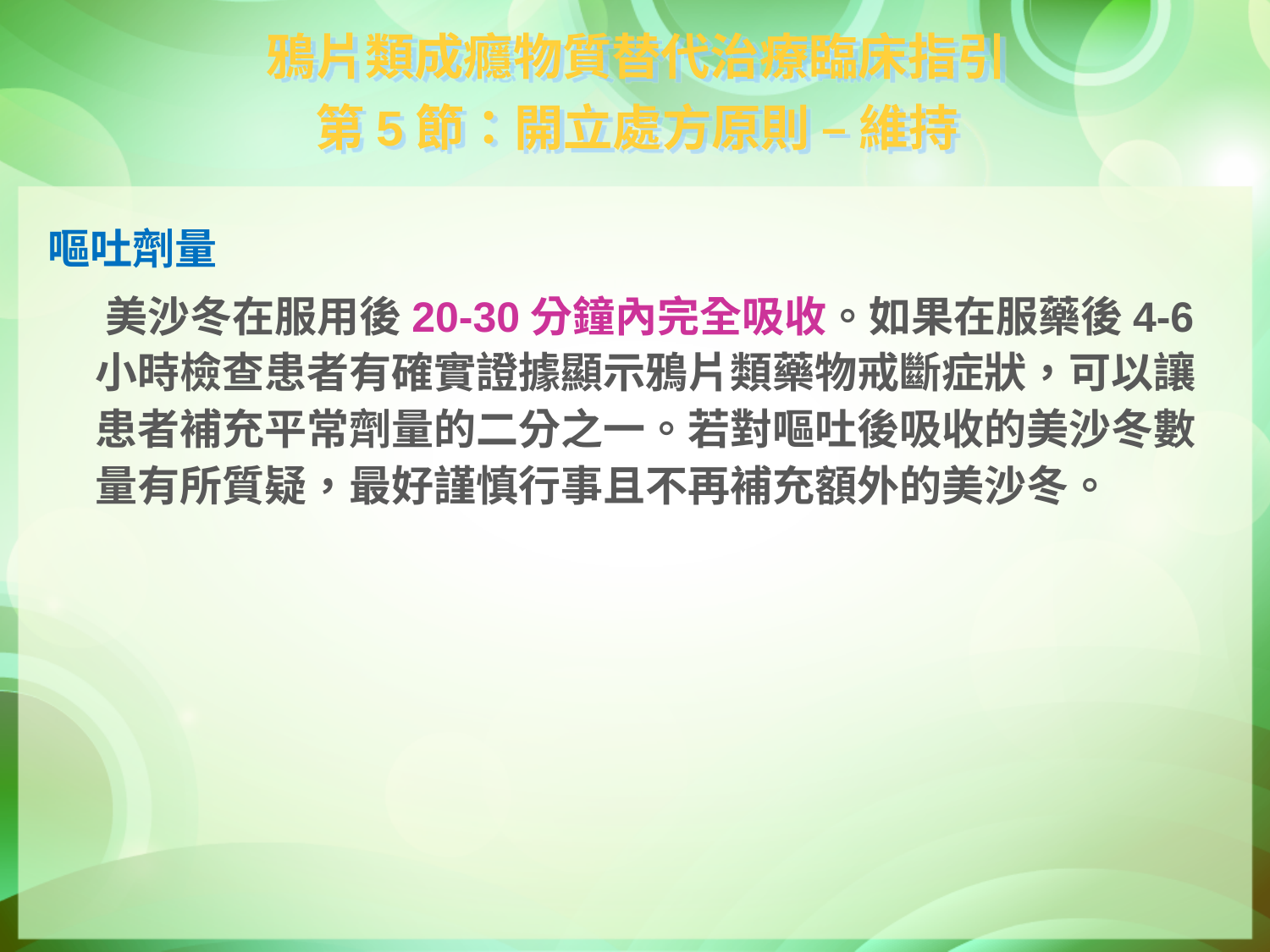

鴉片類成癮物質替代治療臨床指引
第5節：開立處方原則 – 維持
嘔吐劑量
     美沙冬在服用後20-30分鐘內完全吸收。如果在服藥後4-6小時檢查患者有確實證據顯示鴉片類藥物戒斷症狀，可以讓患者補充平常劑量的二分之一。若對嘔吐後吸收的美沙冬數量有所質疑，最好謹慎行事且不再補充額外的美沙冬。